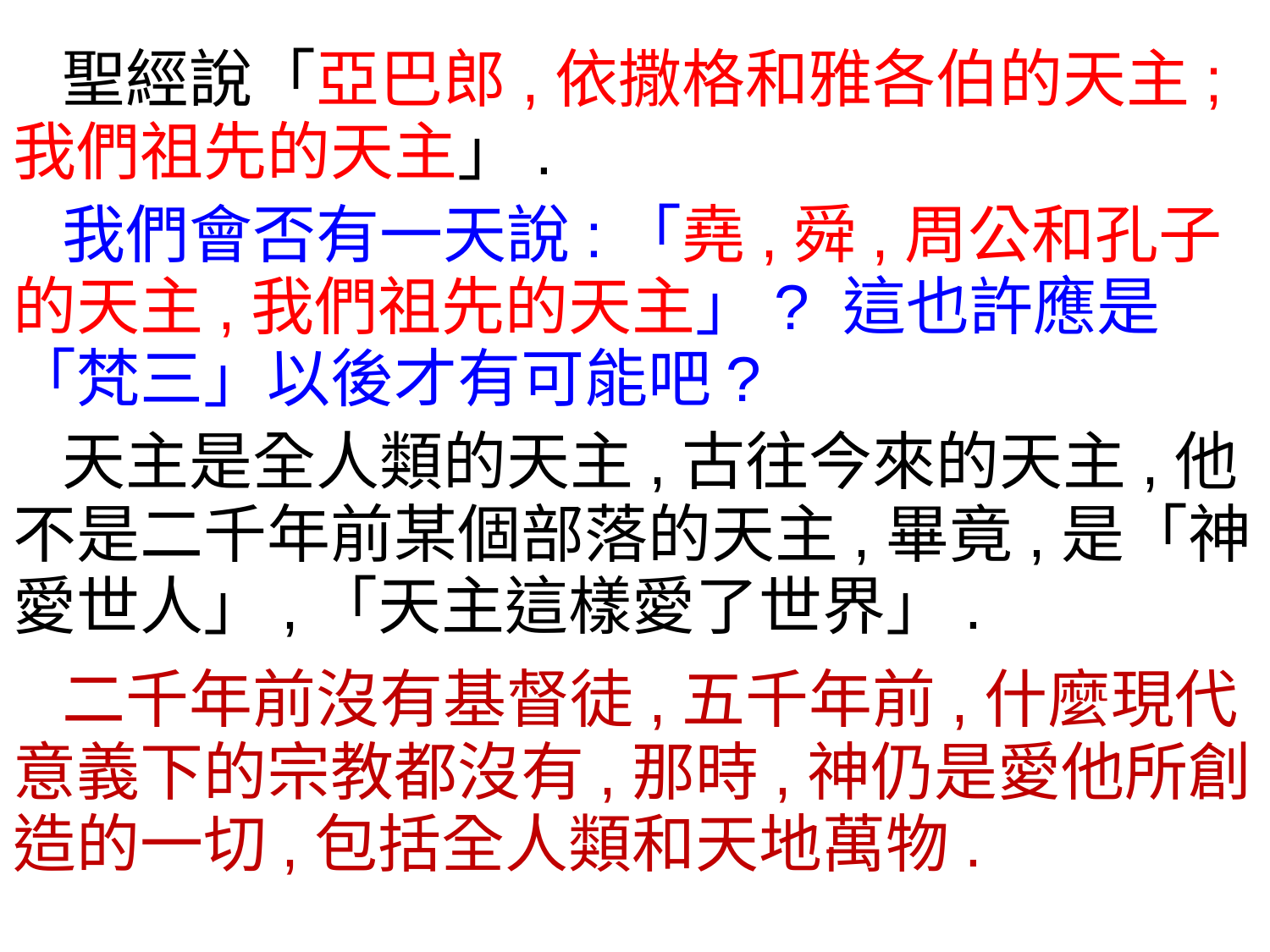

聖經說「亞巴郎,依撒格和雅各伯的天主;
我們祖先的天主」.
我們會否有一天說:「堯,舜,周公和孔子的天主,我們祖先的天主」? 這也許應是「梵三」以後才有可能吧?
天主是全人類的天主,古往今來的天主,他不是二千年前某個部落的天主,畢竟,是「神愛世人」,「天主這樣愛了世界」.
二千年前沒有基督徒,五千年前,什麼現代意義下的宗教都沒有,那時,神仍是愛他所創造的一切,包括全人類和天地萬物.